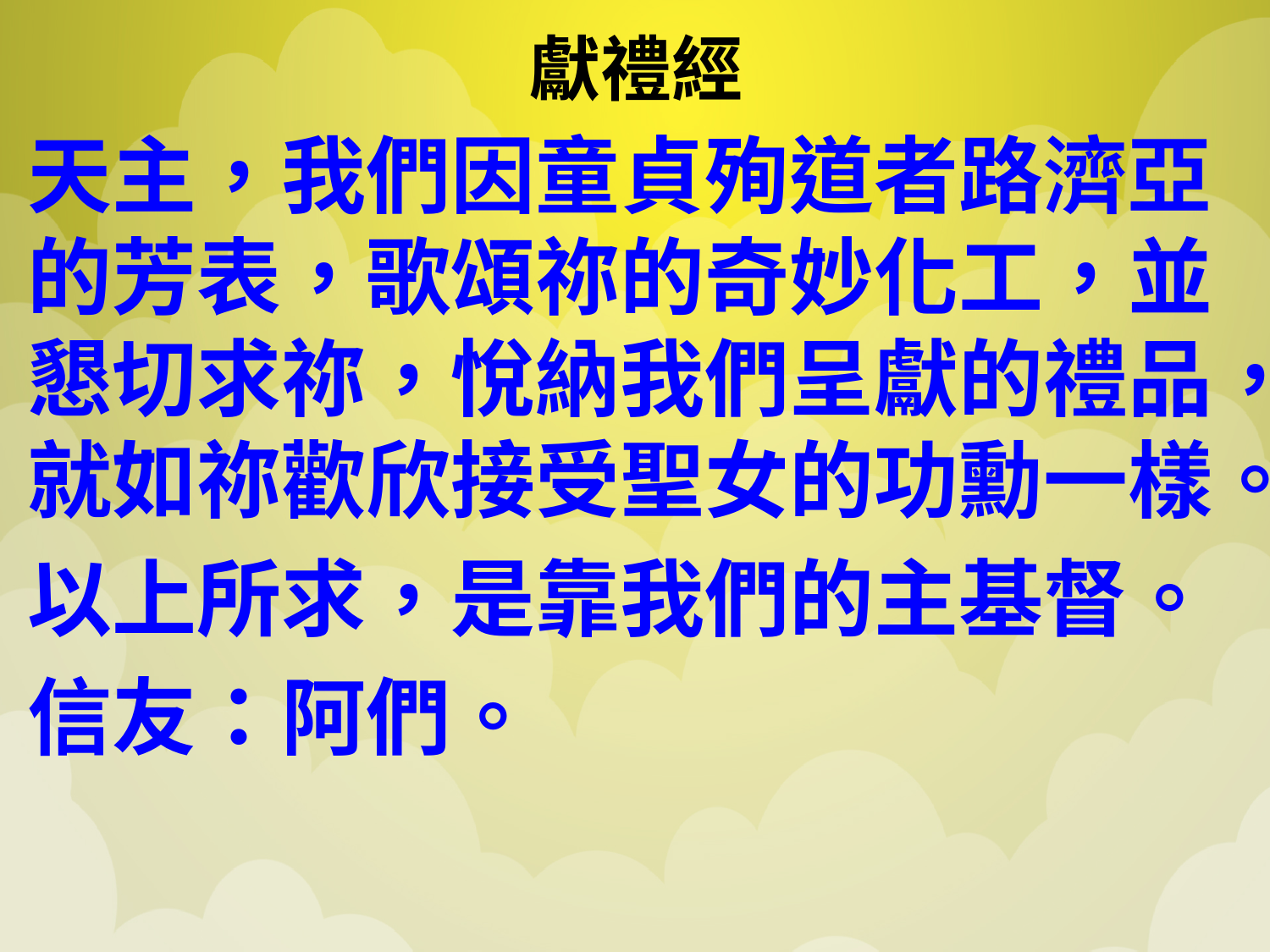

# 獻禮經
天主，我們因童貞殉道者路濟亞的芳表，歌頌祢的奇妙化工，並懇切求祢，悅納我們呈獻的禮品，就如祢歡欣接受聖女的功勳一樣。
以上所求，是靠我們的主基督。
信友：阿們。